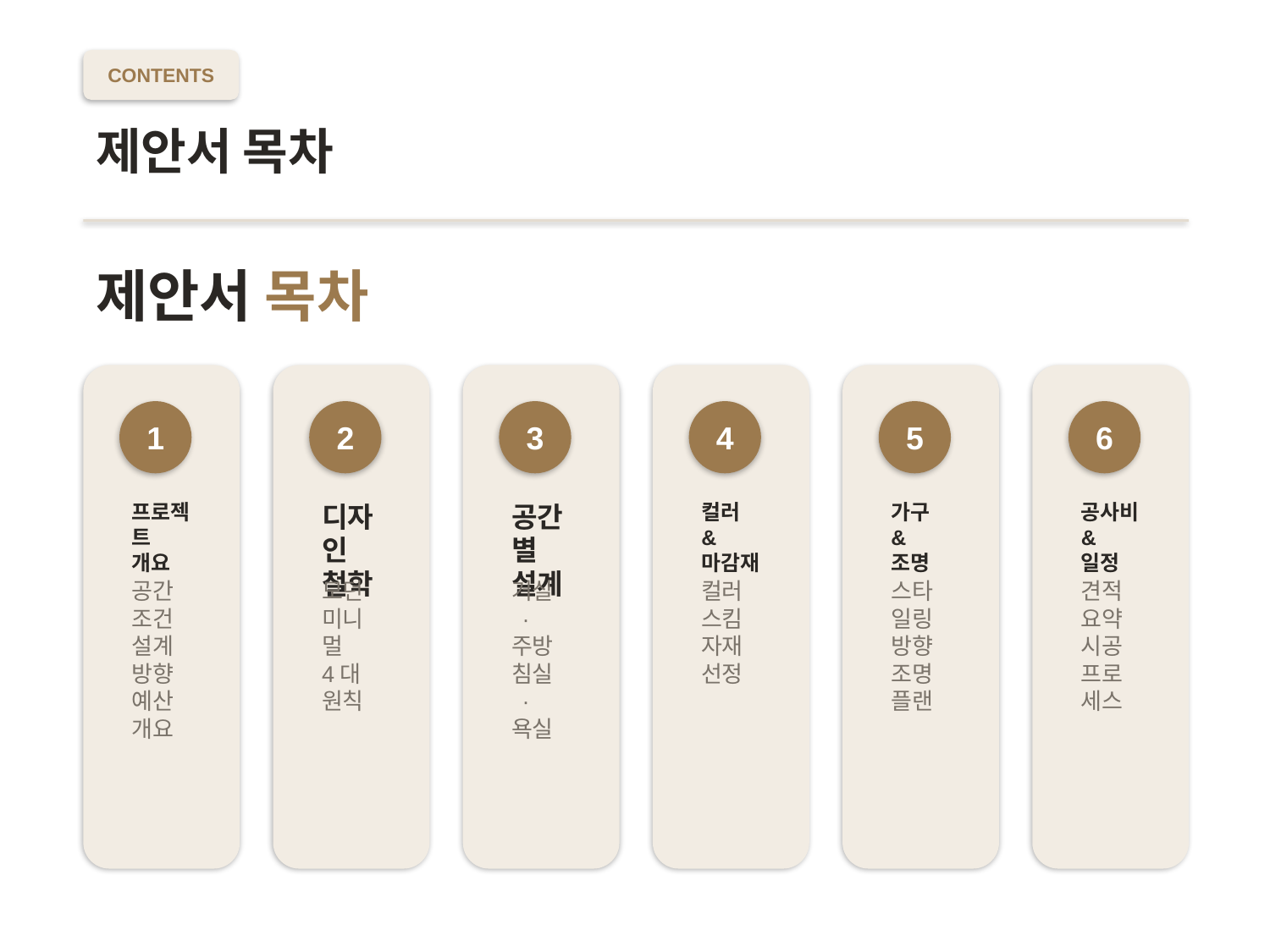

CONTENTS
제안서 목차

제안서 목차

1

2

3

4

5

6
프로젝트 개요
디자인 철학
공간별 설계
컬러 & 마감재
가구 & 조명
공사비 & 일정
공간 조건
설계 방향
예산 개요
모던 미니멀
4대 원칙
거실 · 주방
침실 · 욕실
컬러 스킴
자재 선정
스타일링 방향
조명 플랜
견적 요약
시공 프로세스